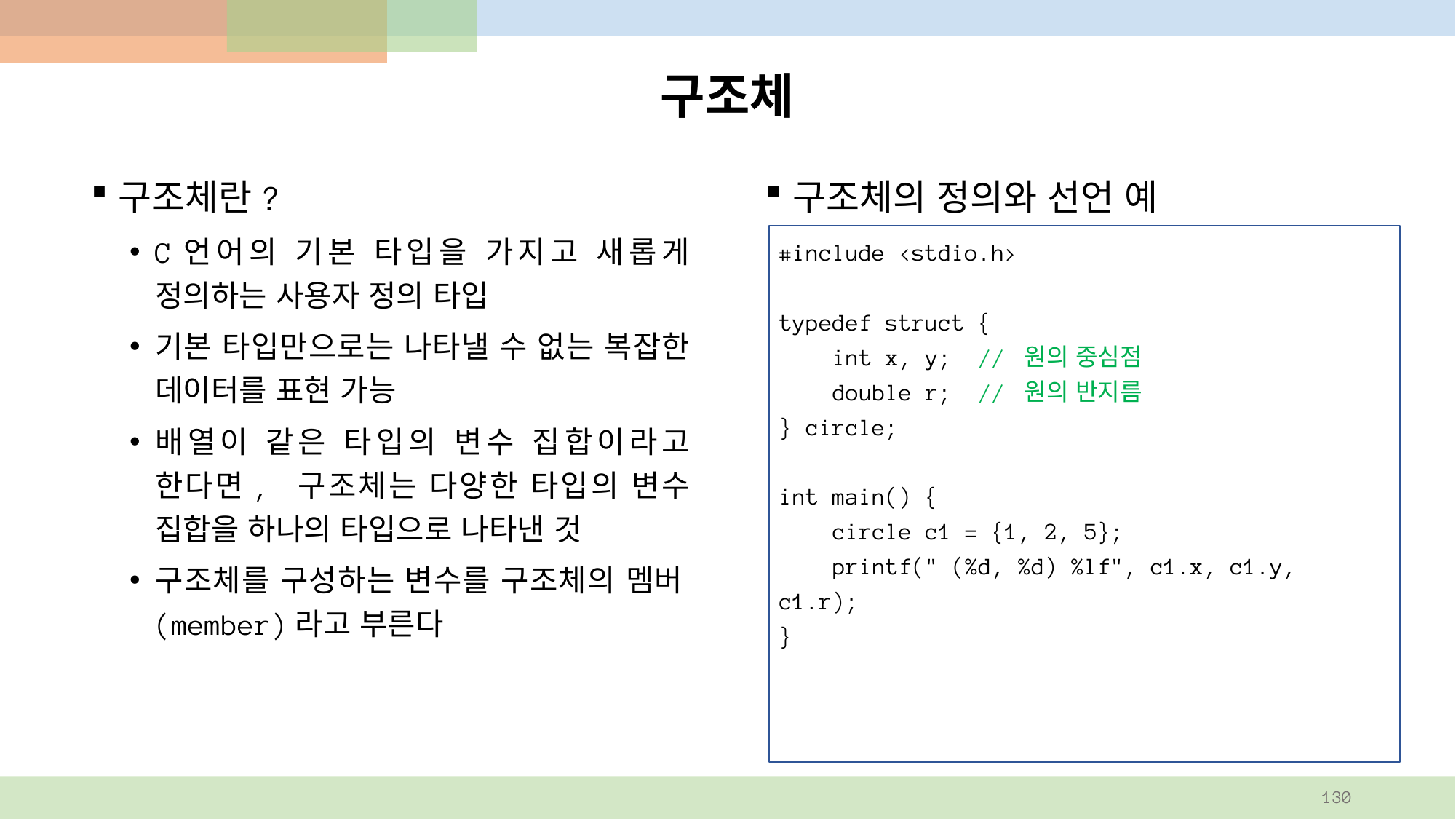

# 구조체
구조체의 정의와 선언 예
구조체란?
C언어의 기본 타입을 가지고 새롭게 정의하는 사용자 정의 타입
기본 타입만으로는 나타낼 수 없는 복잡한 데이터를 표현 가능
배열이 같은 타입의 변수 집합이라고 한다면, 구조체는 다양한 타입의 변수 집합을 하나의 타입으로 나타낸 것
구조체를 구성하는 변수를 구조체의 멤버(member)라고 부른다
#include <stdio.h>

typedef struct {
    int x, y;  // 원의 중심점
    double r;  // 원의 반지름
} circle;

int main() {
    circle c1 = {1, 2, 5};
    printf(" (%d, %d) %lf", c1.x, c1.y, c1.r);
}
130